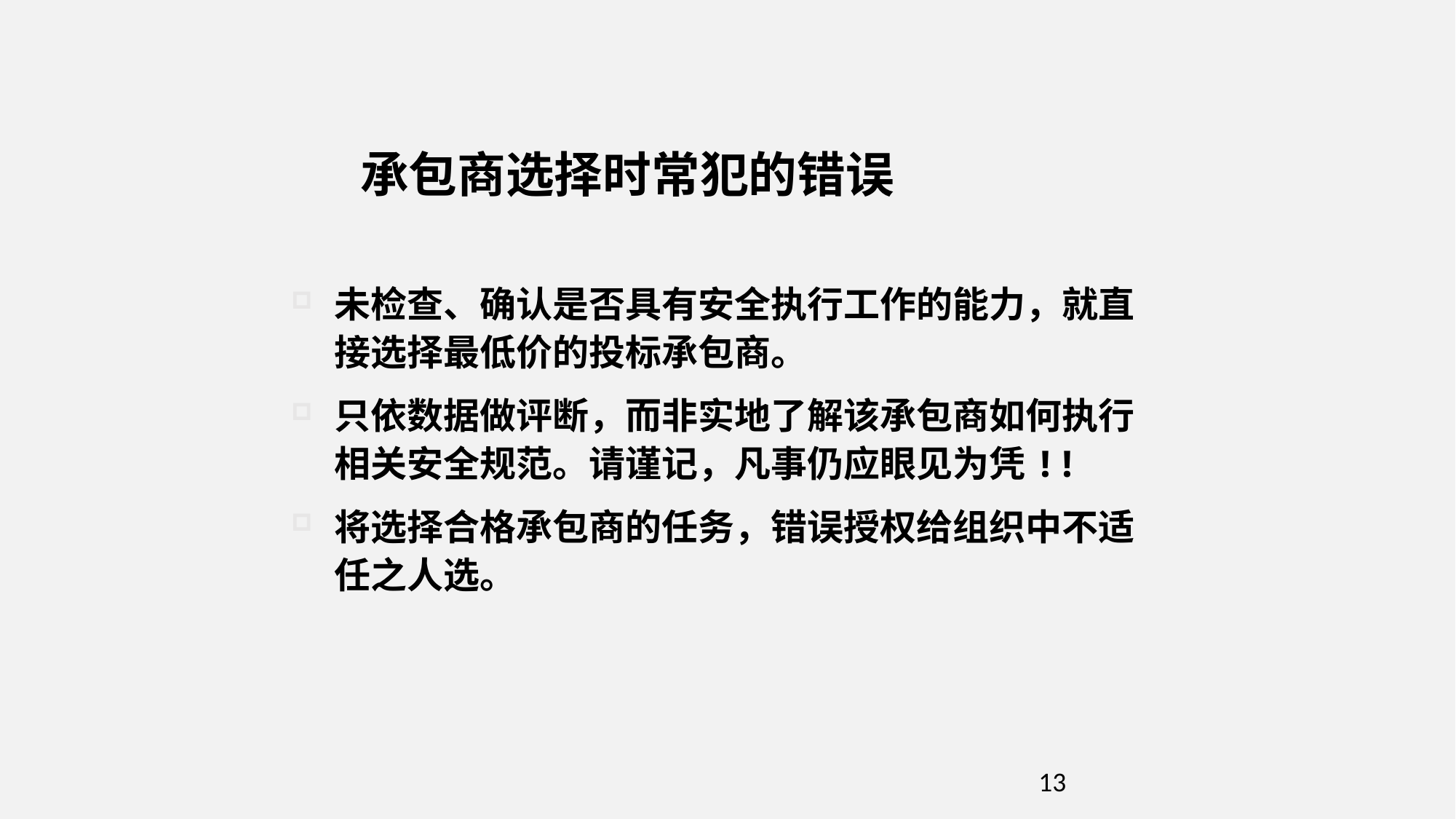

# 承包商选择时常犯的错误
未检查、确认是否具有安全执行工作的能力，就直接选择最低价的投标承包商。
只依数据做评断，而非实地了解该承包商如何执行相关安全规范。请谨记，凡事仍应眼见为凭!!
将选择合格承包商的任务，错误授权给组织中不适任之人选。
13